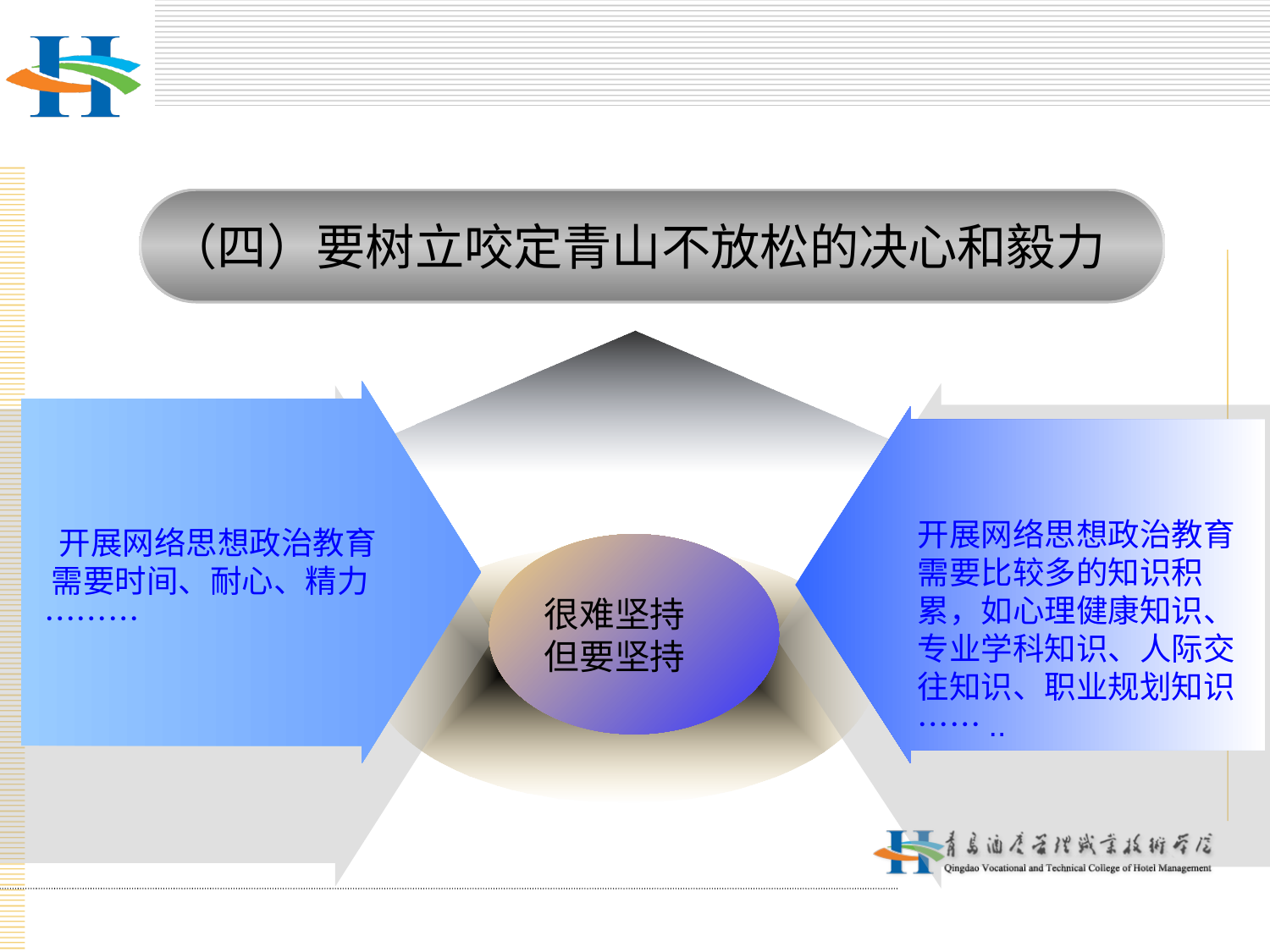

（四）要树立咬定青山不放松的决心和毅力

 开展网络思想政治教育  需要时间、耐心、精力………

开展网络思想政治教育需要比较多的知识积累，如心理健康知识、专业学科知识、人际交往知识、职业规划知识……..
很难坚持
但要坚持